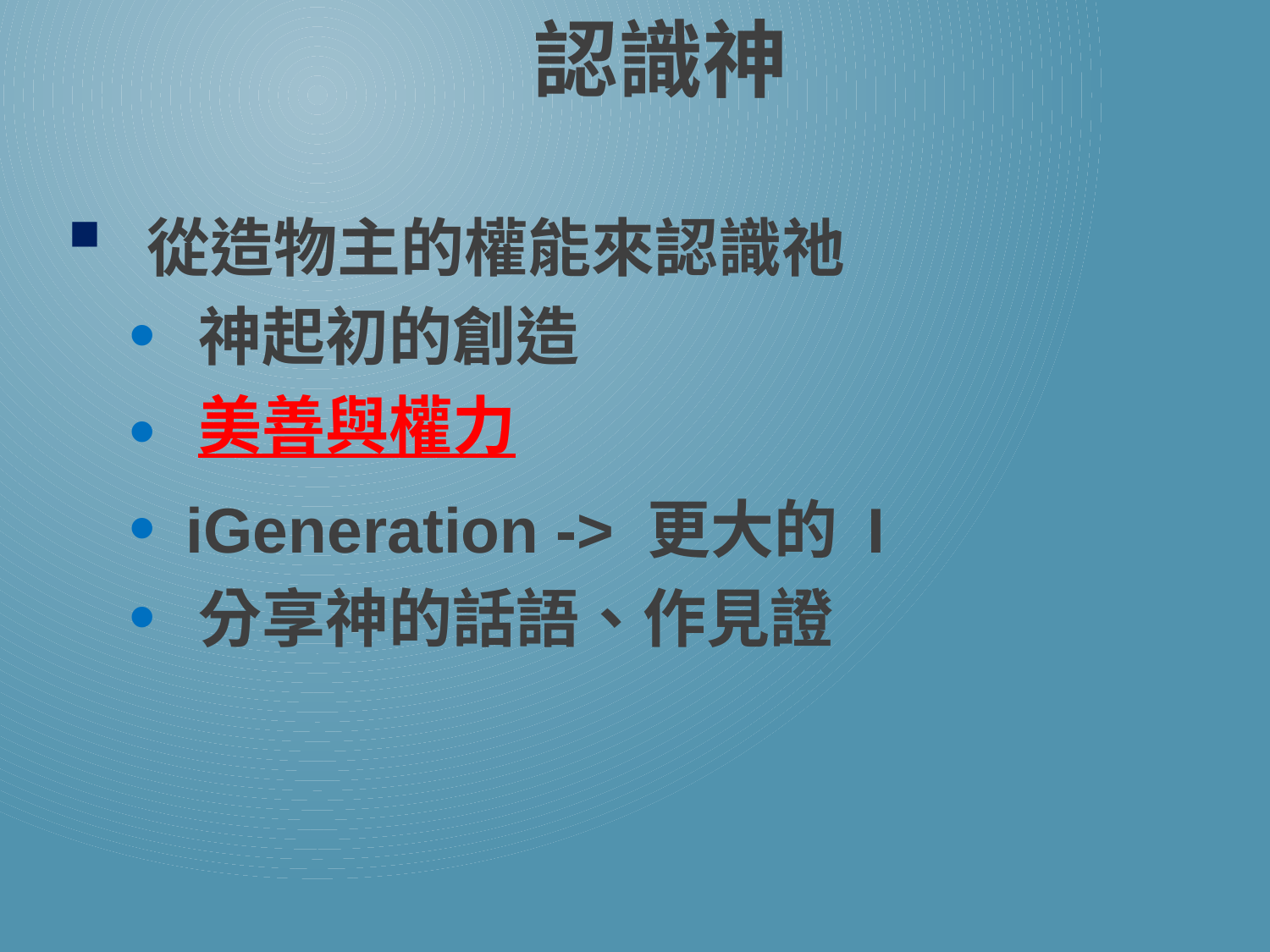

# 認識神
  從造物主的權能來認識祂
 神起初的創造
 美善與權力
 iGeneration -> 更大的 I
 分享神的話語、作見證